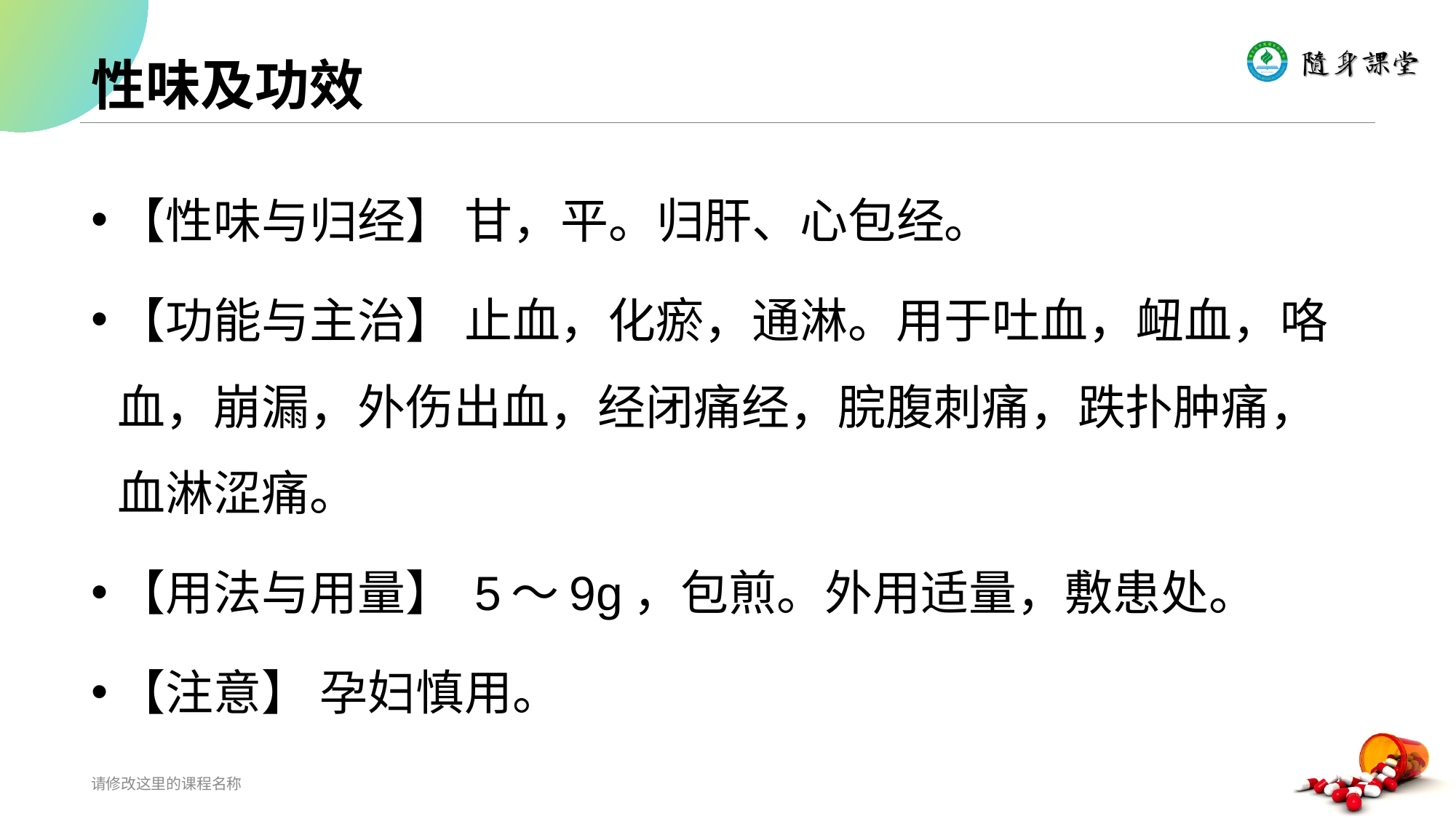

# 性味及功效
【性味与归经】 甘，平。归肝、心包经。
【功能与主治】 止血，化瘀，通淋。用于吐血，衄血，咯血，崩漏，外伤出血，经闭痛经，脘腹刺痛，跌扑肿痛，血淋涩痛。
【用法与用量】 5～9g，包煎。外用适量，敷患处。
【注意】 孕妇慎用。

请修改这里的课程名称
15